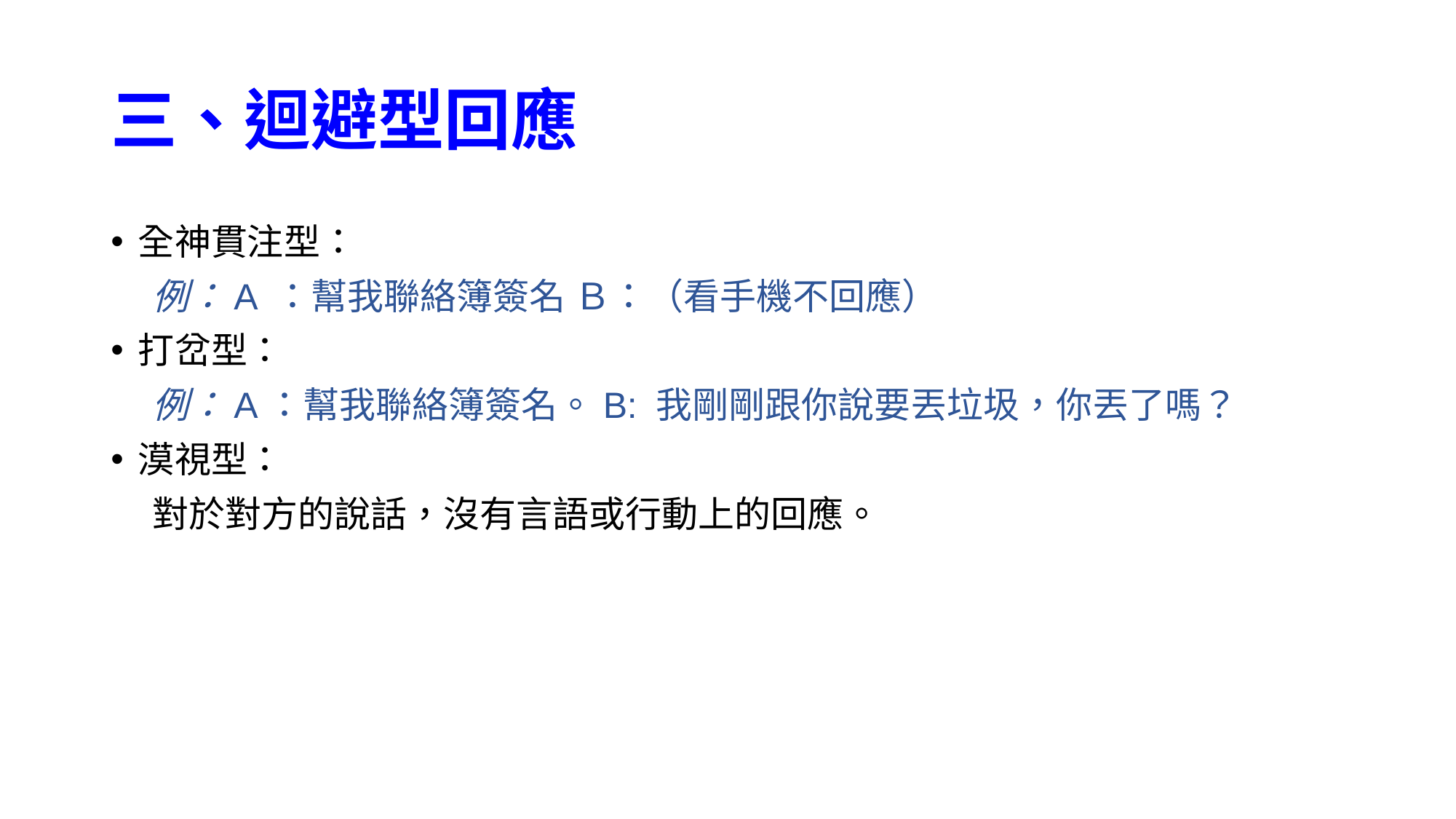

# 三、迴避型回應
全神貫注型：
    例：A ：幫我聯絡簿簽名 Ｂ：（看手機不回應）
打岔型：
    例：A：幫我聯絡簿簽名。B: 我剛剛跟你說要丟垃圾，你丟了嗎？
漠視型：
    對於對方的說話，沒有言語或行動上的回應。